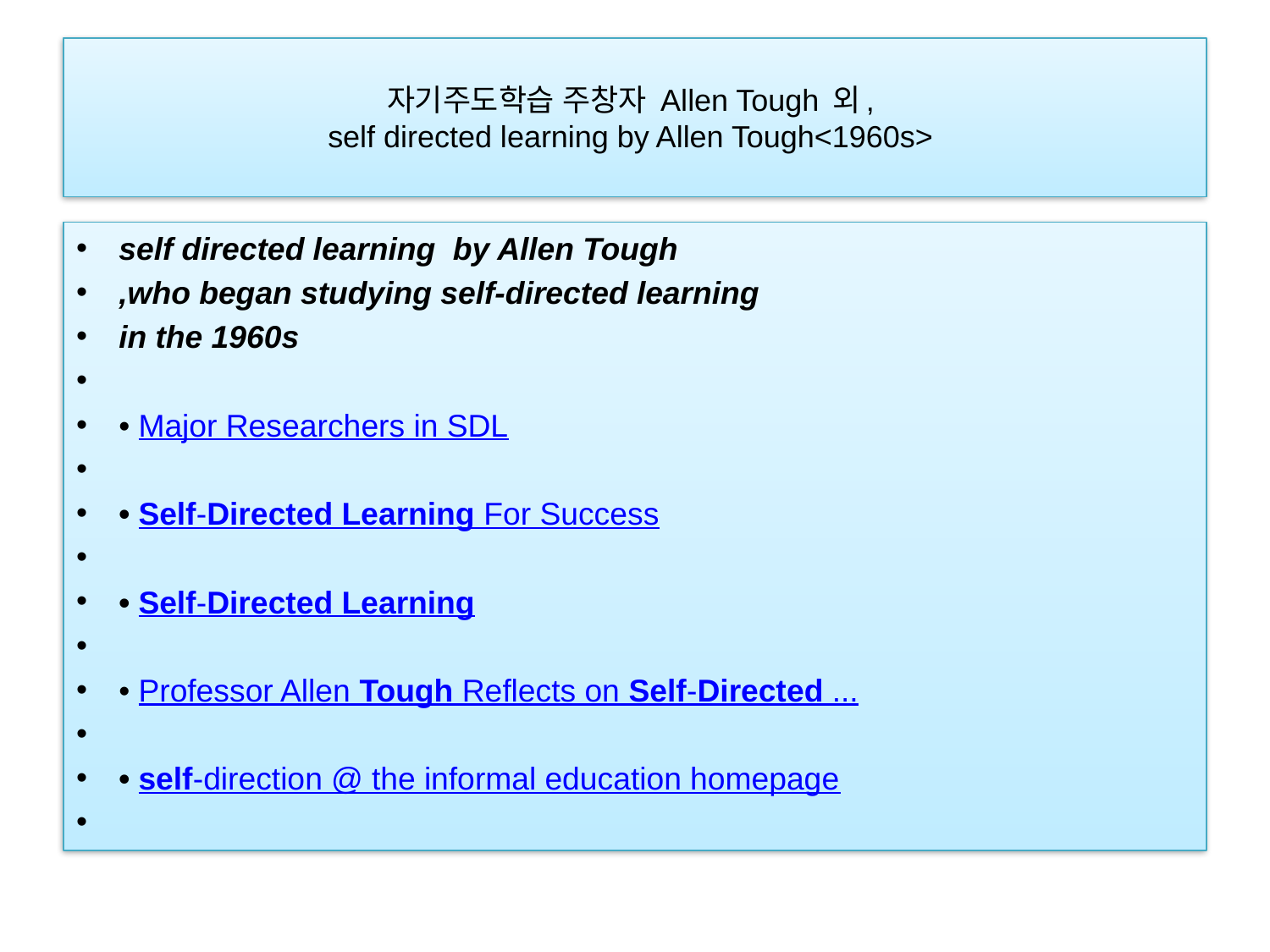

# 자기주도학습 주창자 Allen Tough 외, self directed learning by Allen Tough<1960s>
self directed learning  by Allen Tough
,who began studying self-directed learning
in the 1960s

• Major Researchers in SDL

• Self-Directed Learning For Success

• Self-Directed Learning

• Professor Allen Tough Reflects on Self-Directed ...

• self-direction @ the informal education homepage